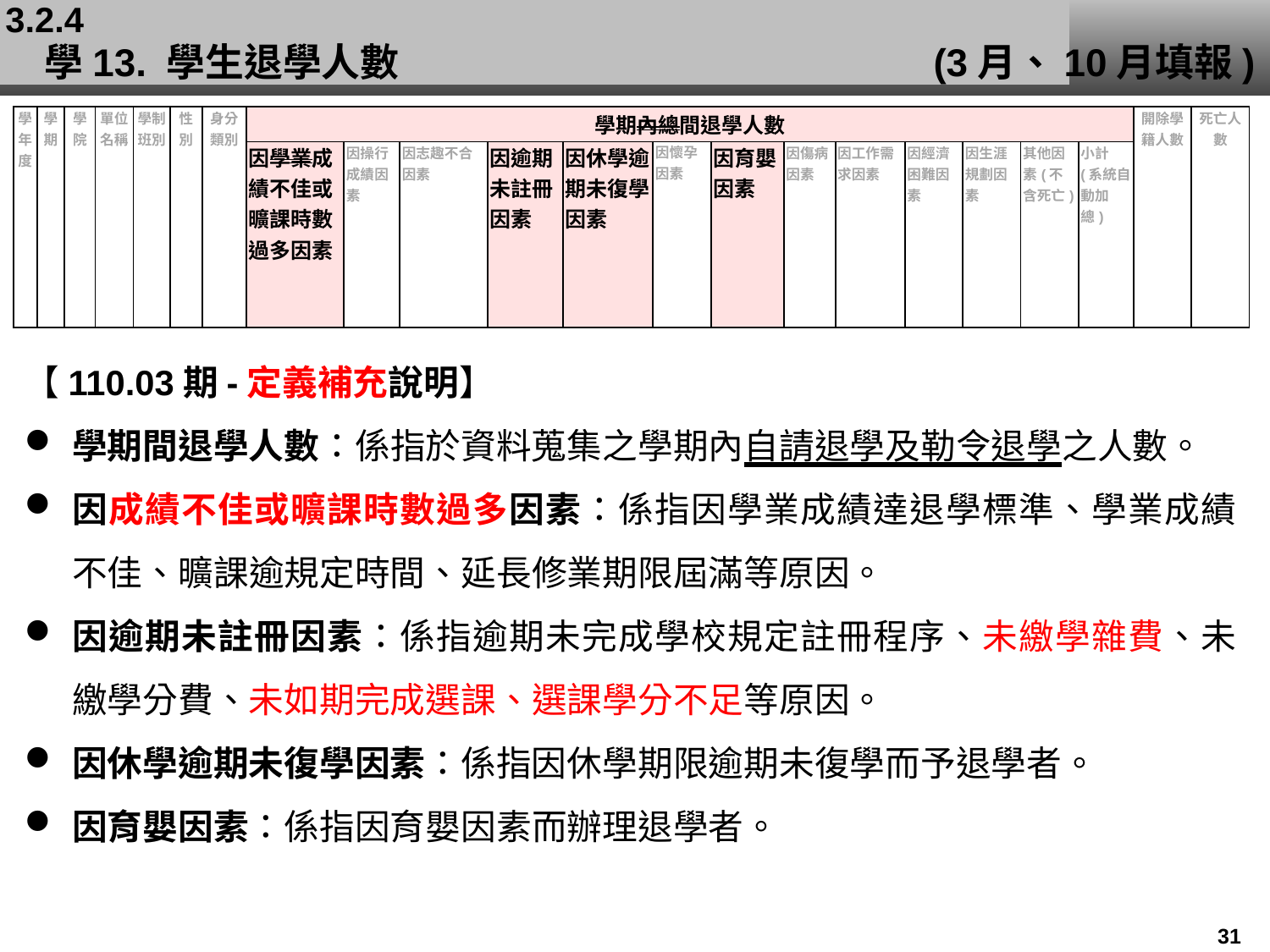

3.2.4
# 學13. 學生退學人數	   				(3月、10月填報)
| 學年度 | 學期 | 學院 | 單位名稱 | 學制班別 | 性別 | 身分類別 | 學期內總間退學人數 |  |  |  |  |  |  |  |  |  |  |  |  | 開除學籍人數 | 死亡人數 |
| --- | --- | --- | --- | --- | --- | --- | --- | --- | --- | --- | --- | --- | --- | --- | --- | --- | --- | --- | --- | --- | --- |
|  |  |  |  |  |  |  | 因學業成績不佳或曠課時數過多因素 | 因操行成績因素 | 因志趣不合因素 | 因逾期未註冊因素 | 因休學逾期未復學因素 | 因懷孕因素 | 因育嬰因素 | 因傷病因素 | 因工作需求因素 | 因經濟困難因素 | 因生涯規劃因素 | 其他因素(不含死亡) | 小計 (系統自動加總) |  |  |
【110.03期-定義補充說明】
學期間退學人數：係指於資料蒐集之學期內自請退學及勒令退學之人數。
因成績不佳或曠課時數過多因素：係指因學業成績達退學標準、學業成績不佳、曠課逾規定時間、延長修業期限屆滿等原因。
因逾期未註冊因素：係指逾期未完成學校規定註冊程序、未繳學雜費、未繳學分費、未如期完成選課、選課學分不足等原因。
因休學逾期未復學因素：係指因休學期限逾期未復學而予退學者。
因育嬰因素：係指因育嬰因素而辦理退學者。